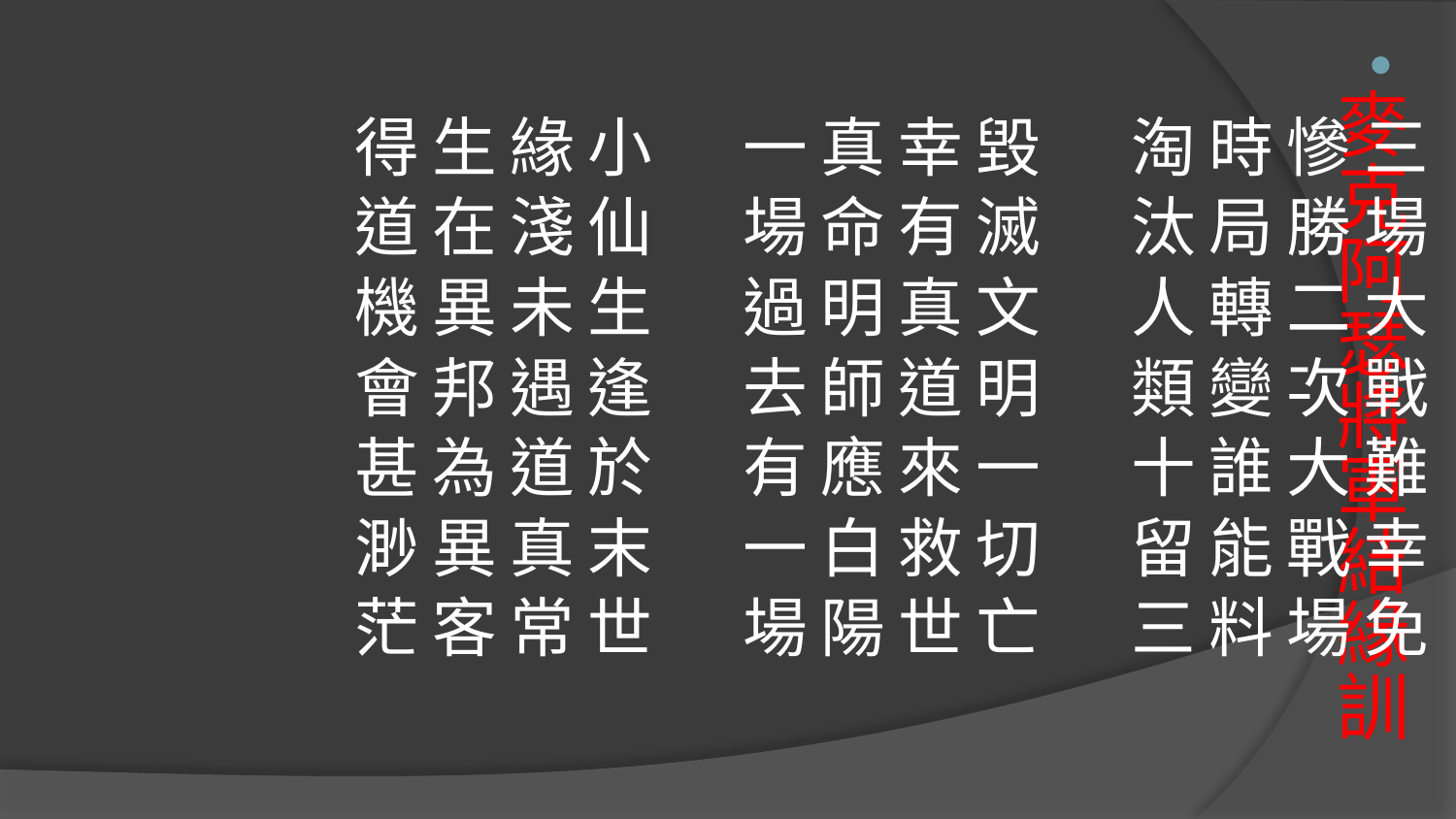

三 場 大 戰 難 幸 免
慘 勝 二 次 大 戰 場
時 局 轉 變 誰 能 料
淘 汰 人 類 十 留 三
毀 滅 文 明 一 切 亡
幸 有 真 道 來 救 世
真 命 明 師 應 白 陽
一 場 過 去 有 一 場
小 仙 生 逢 於 末 世
緣 淺 未 遇 道 真 常
生 在 異 邦 為 異 客
得 道 機 會 甚 渺 茫
# 麥克阿瑟將軍結緣訓